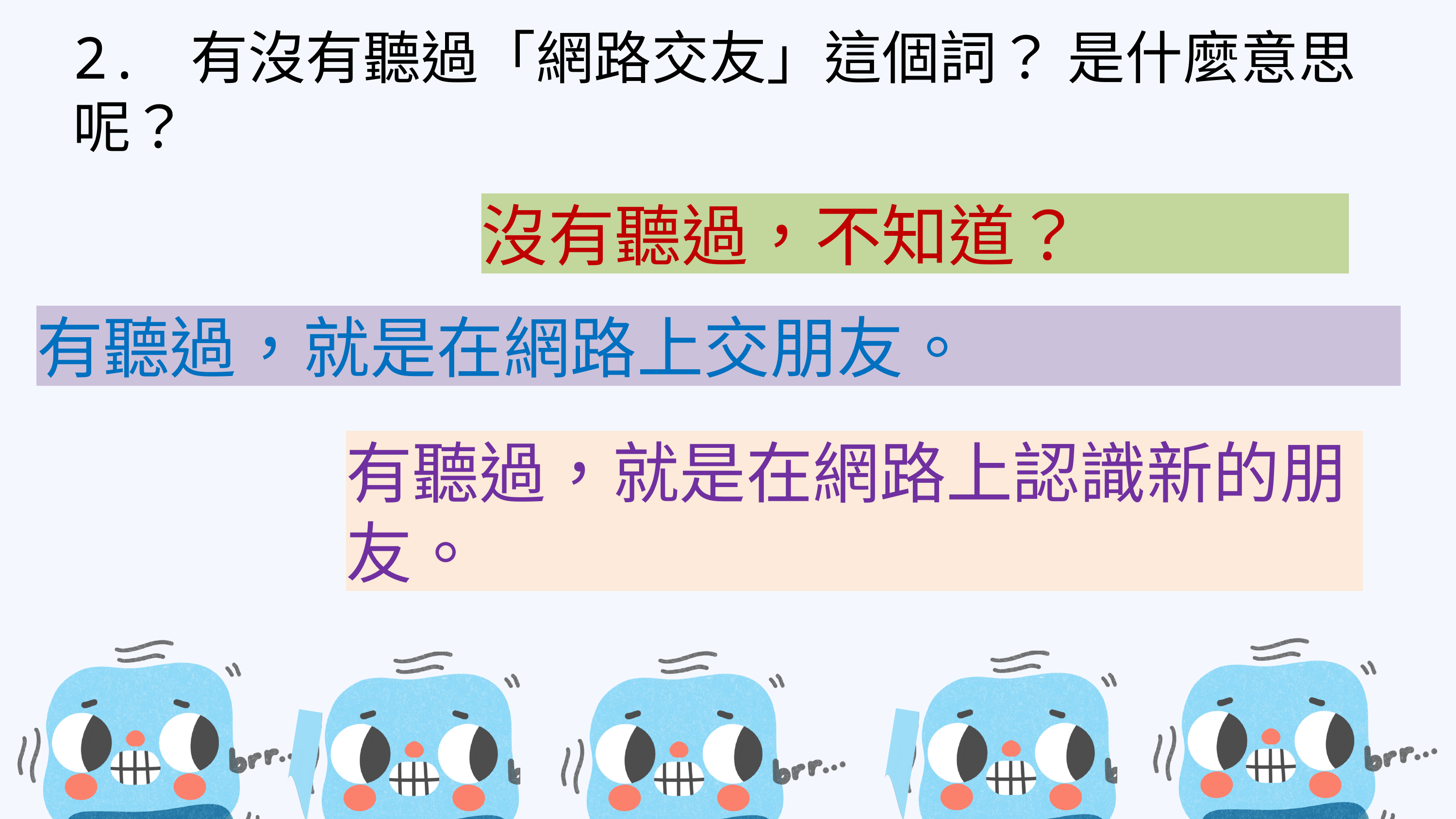

2. 有沒有聽過「網路交友」這個詞？ 是什麼意思呢？
沒有聽過，不知道？
有聽過，就是在網路上交朋友。
有聽過，就是在網路上認識新的朋友。